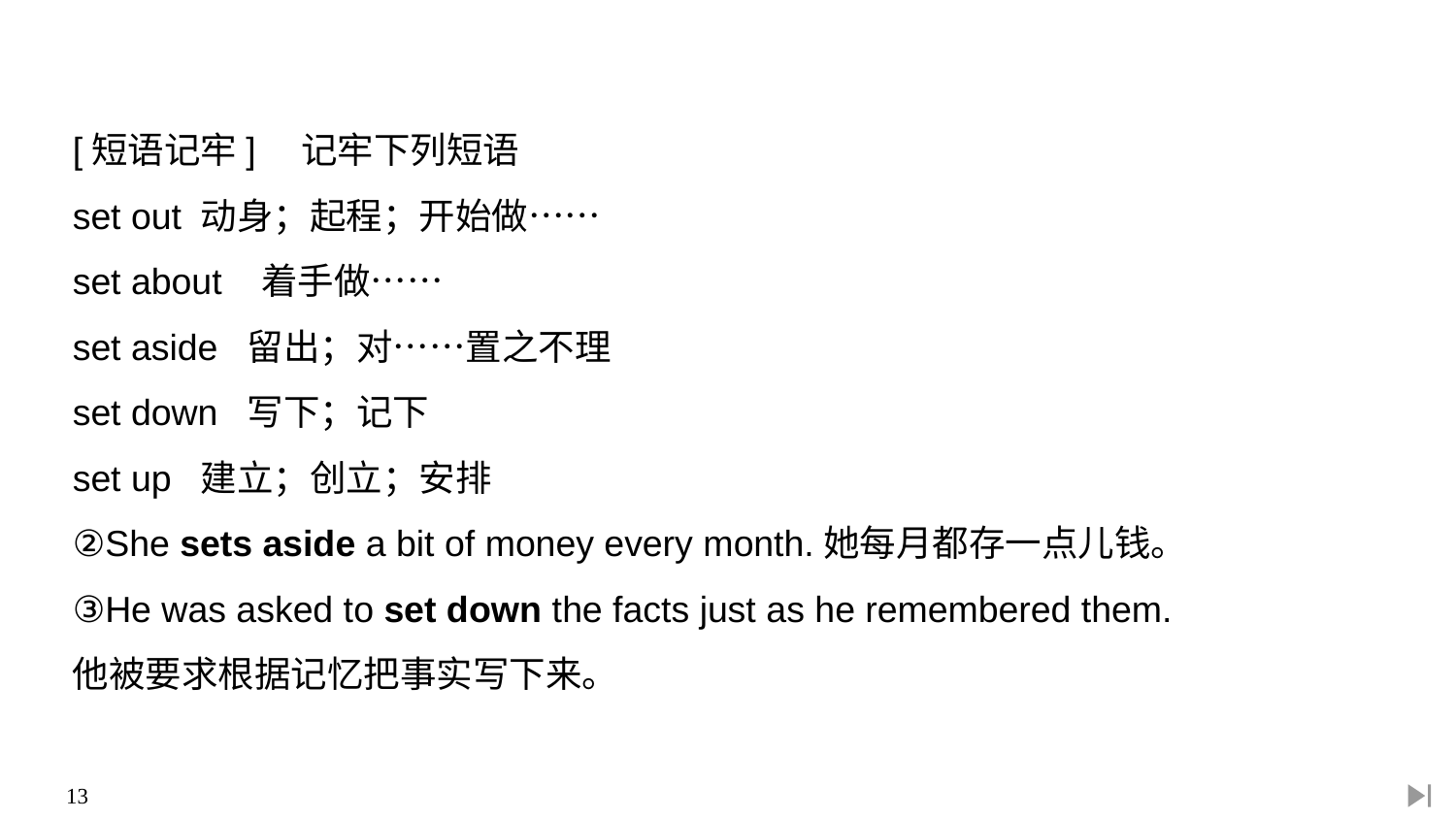

[短语记牢]　记牢下列短语
set out 动身；起程；开始做……
set about   着手做……
set aside  留出；对……置之不理
set down  写下；记下
set up  建立；创立；安排
②She sets aside a bit of money every month.她每月都存一点儿钱。
③He was asked to set down the facts just as he remembered them.
他被要求根据记忆把事实写下来。